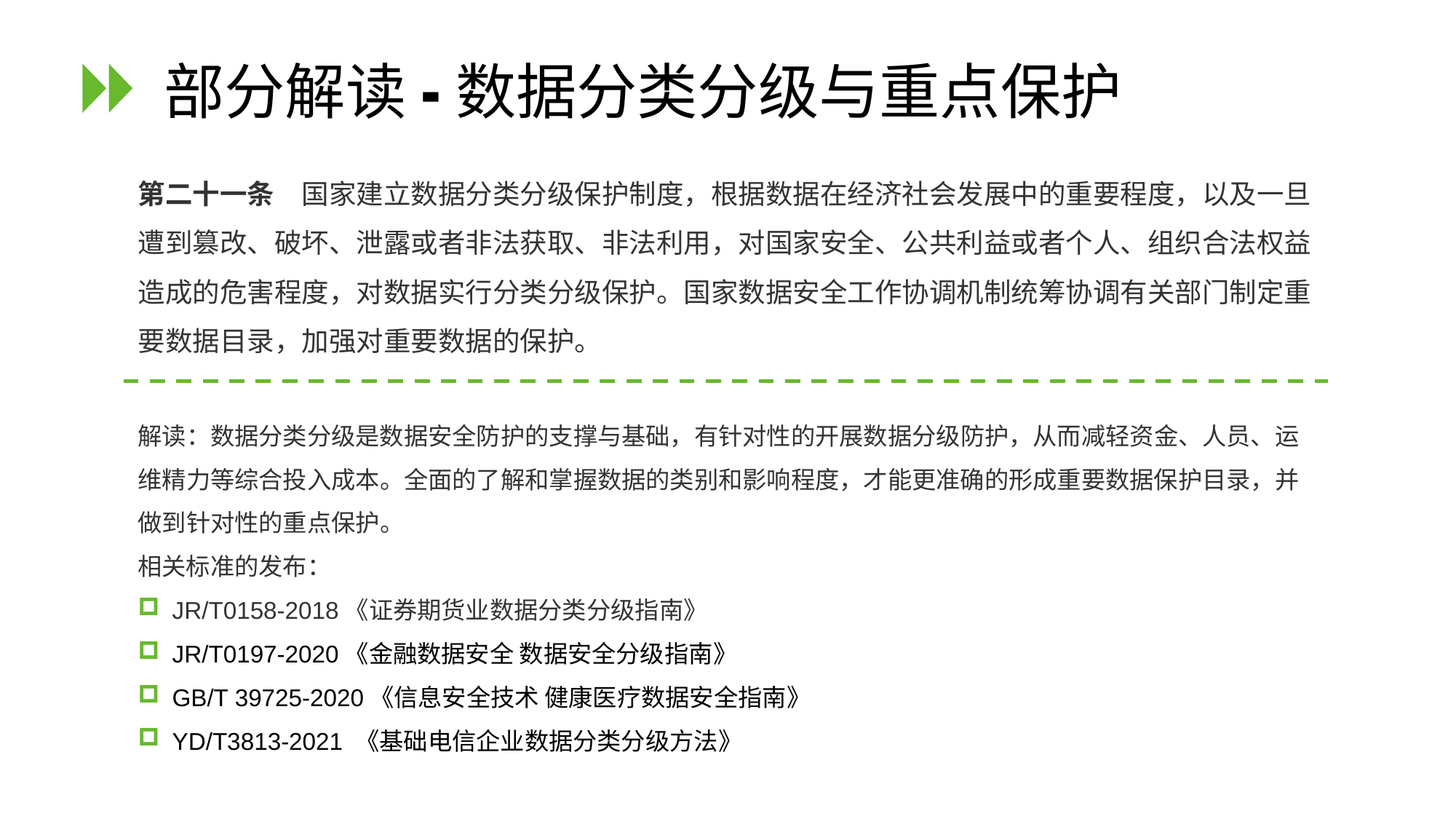

# 部分解读-数据分类分级与重点保护
第二十一条　国家建立数据分类分级保护制度，根据数据在经济社会发展中的重要程度，以及一旦遭到篡改、破坏、泄露或者非法获取、非法利用，对国家安全、公共利益或者个人、组织合法权益造成的危害程度，对数据实行分类分级保护。国家数据安全工作协调机制统筹协调有关部门制定重要数据目录，加强对重要数据的保护。

解读：数据分类分级是数据安全防护的支撑与基础，有针对性的开展数据分级防护，从而减轻资金、人员、运维精力等综合投入成本。全面的了解和掌握数据的类别和影响程度，才能更准确的形成重要数据保护目录，并做到针对性的重点保护。
相关标准的发布：
JR/T0158-2018《证券期货业数据分类分级指南》
JR/T0197-2020《金融数据安全 数据安全分级指南》
GB/T 39725-2020《信息安全技术 健康医疗数据安全指南》
YD/T3813-2021 《基础电信企业数据分类分级方法》